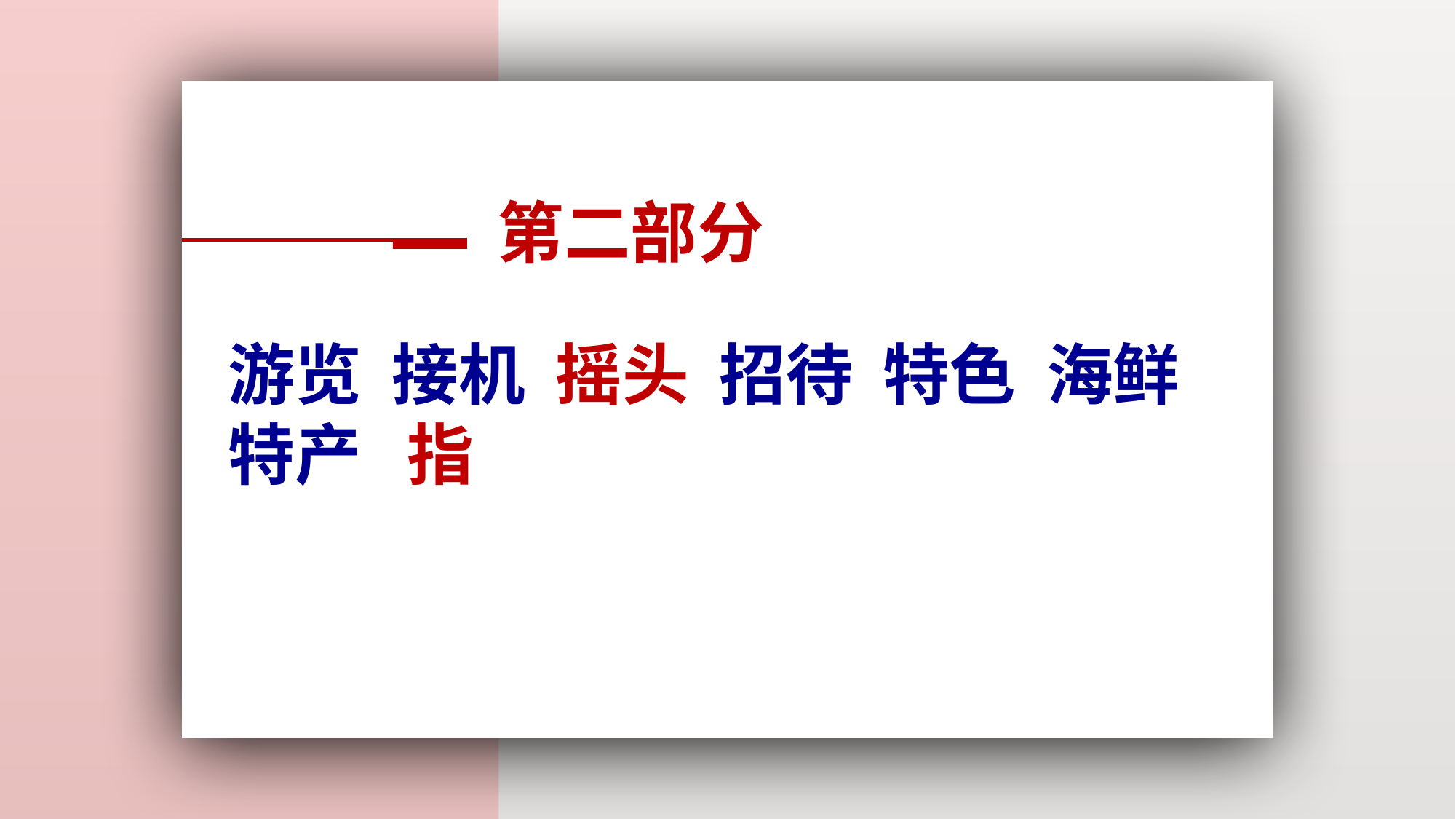

第二部分

游览  接机  摇头  招待  特色  海鲜  特产   指